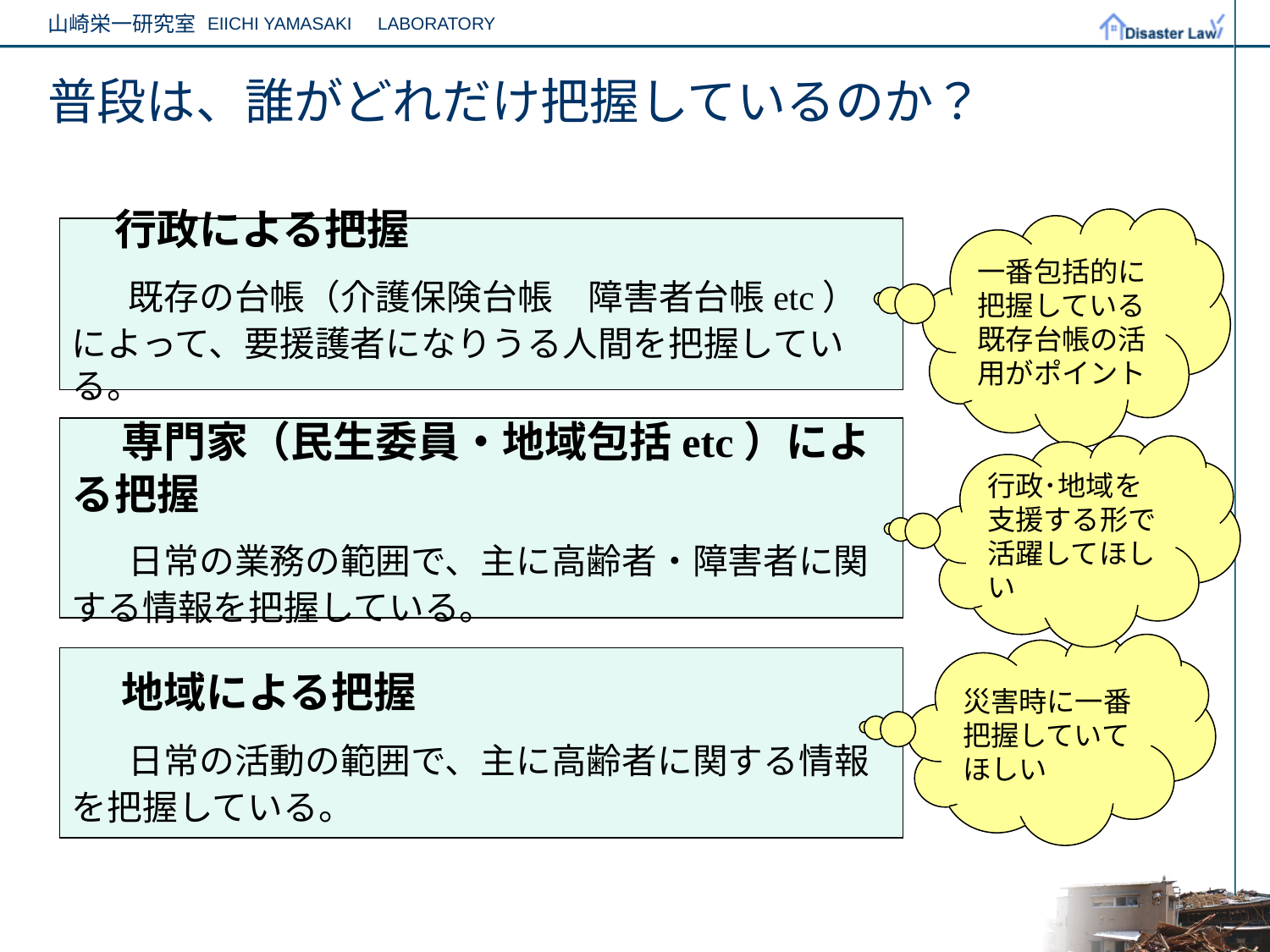

# 普段は、誰がどれだけ把握しているのか？
一番包括的に把握している
既存台帳の活用がポイント
　行政による把握
　既存の台帳（介護保険台帳　障害者台帳etc）によって、要援護者になりうる人間を把握している。
　専門家（民生委員・地域包括etc）による把握
　日常の業務の範囲で、主に高齢者・障害者に関する情報を把握している。
行政･地域を支援する形で活躍してほしい
災害時に一番把握していてほしい
　地域による把握
　日常の活動の範囲で、主に高齢者に関する情報を把握している。